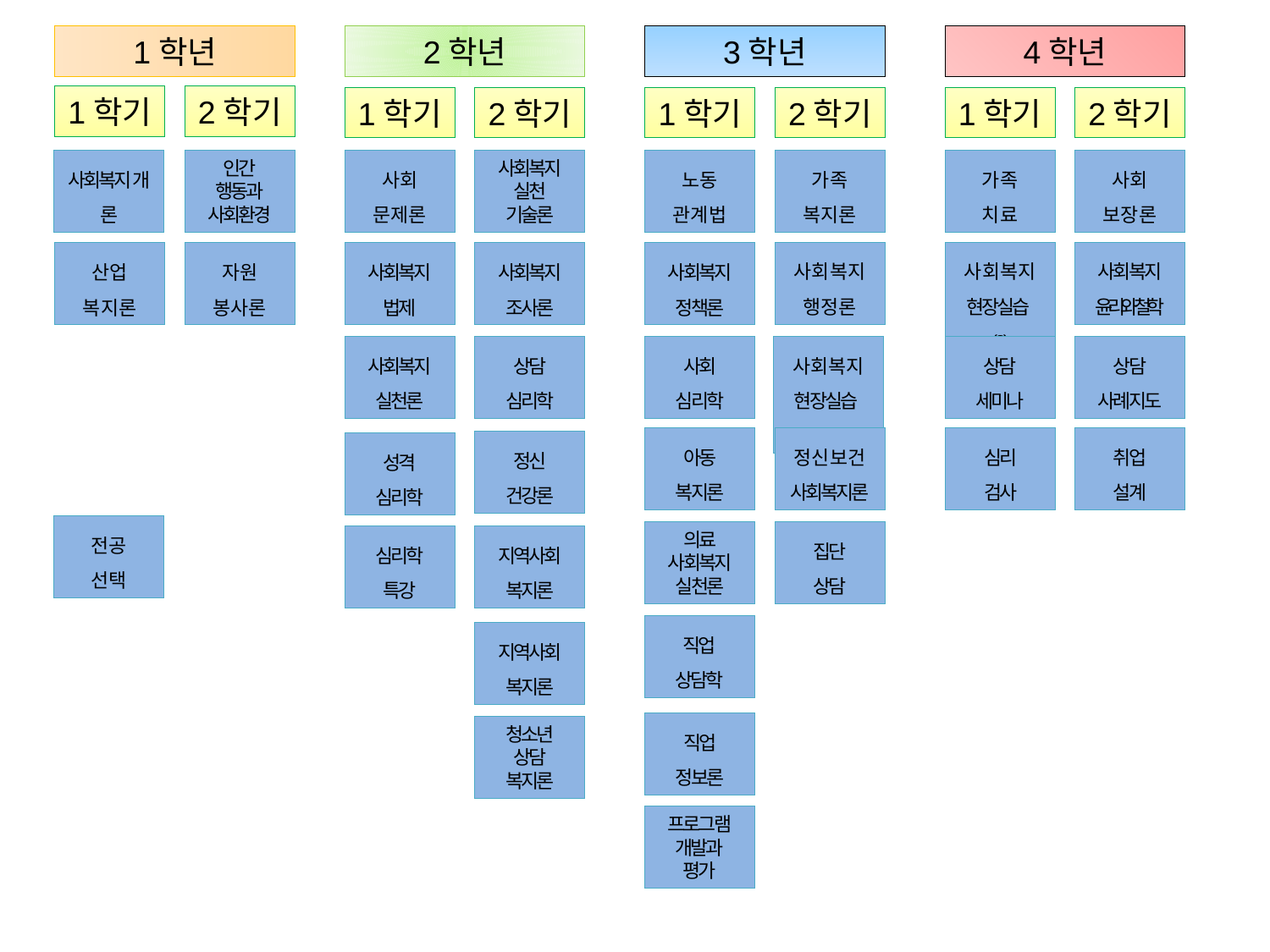

1학년
2학년
3학년
4학년
1학기
2학기
1학기
2학기
1학기
2학기
1학기
2학기
사회복지개론
인간
행동과
사회환경
사회
문제론
사회복지
실천
기술론
노동
관계법
가족
복지론
가족
치료
사회
보장론
사회복지
행정론
사회복지
현장실습(2)
사회복지
윤리와 철학
산업
복지론
자원
봉사론
사회복지
법제
사회복지
조사론
사회복지
정책론
사회복지
실천론
상담
심리학
사회
심리학
사회복지
현장실습(1)
상담
세미나
상담
사례지도
아동
복지론
정신보건
사회복지론
심리
검사
취업
설계
정신
건강론
성격
심리학
전공
선택
의료
사회복지
실천론
집단
상담
심리학
특강
지역사회
복지론
직업
상담학
지역사회
복지론
직업
정보론
청소년
상담
복지론
프로그램
개발과
평가